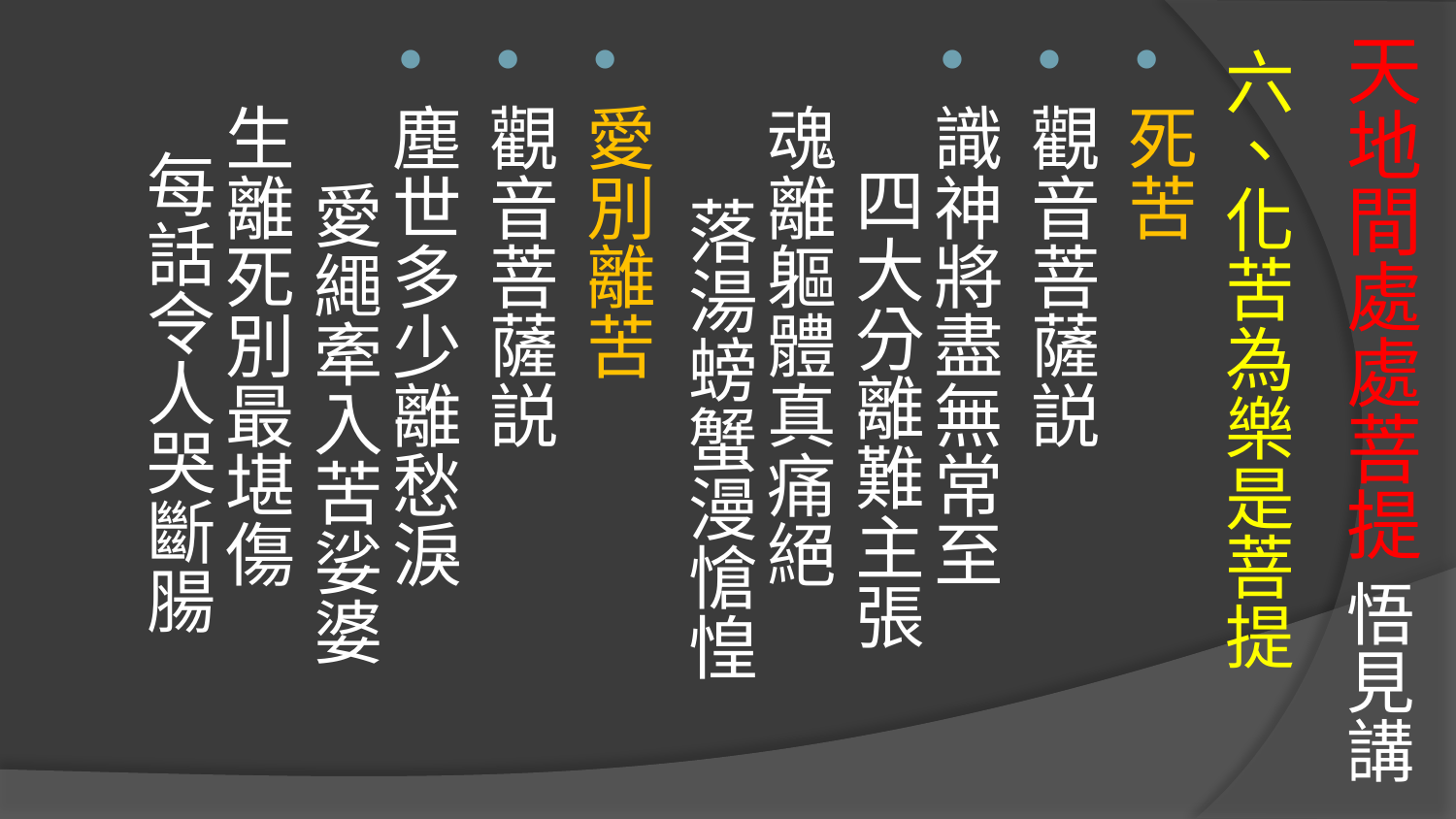

# 天地間處處菩提 悟見講
六、化苦為樂是菩提
死苦
觀音菩薩説
識神將盡無常至                 四大分離難主張
魂離軀體真痛絕                   落湯螃蟹漫愴惶
愛別離苦
觀音菩薩説
塵世多少離愁淚                  愛繩牽入苦娑婆
生離死別最堪傷                每話令人哭斷腸